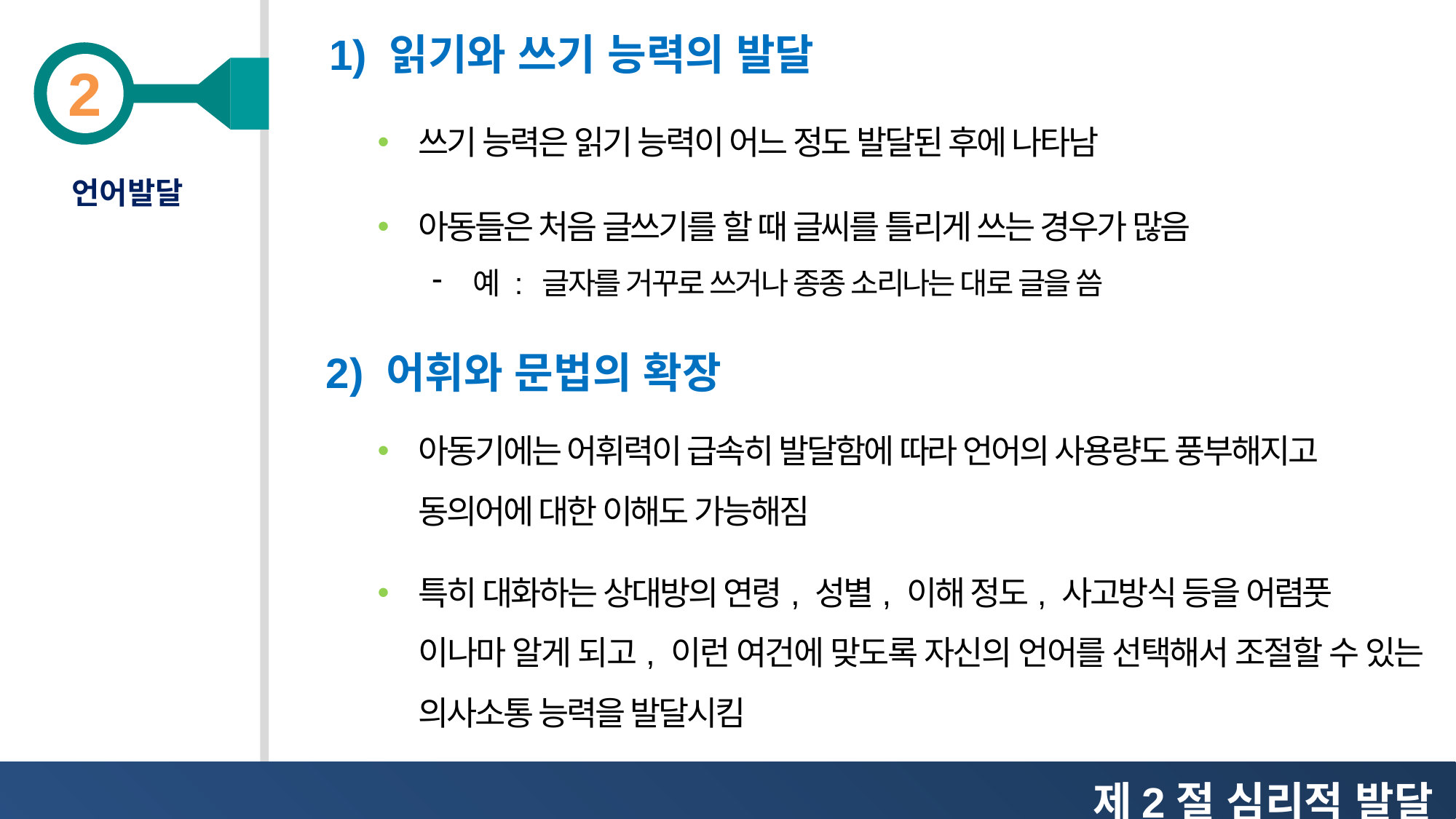

1) 읽기와 쓰기 능력의 발달
쓰기 능력은 읽기 능력이 어느 정도 발달된 후에 나타남

아동들은 처음 글쓰기를 할 때 글씨를 틀리게 쓰는 경우가 많음
예 :  글자를 거꾸로 쓰거나 종종 소리나는 대로 글을 씀
언어발달
​2) 어휘와 문법의 확장
아동기에는 어휘력이 급속히 발달함에 따라 언어의 사용량도 풍부해지고 동의어에 대한 이해도 가능해짐

특히 대화하는 상대방의 연령, 성별, 이해 정도, 사고방식 등을 어렴풋              이나마 알게 되고, 이런 여건에 맞도록 자신의 언어를 선택해서 조절할 수 있는 의사소통 능력을 발달시킴
제2절 심리적 발달